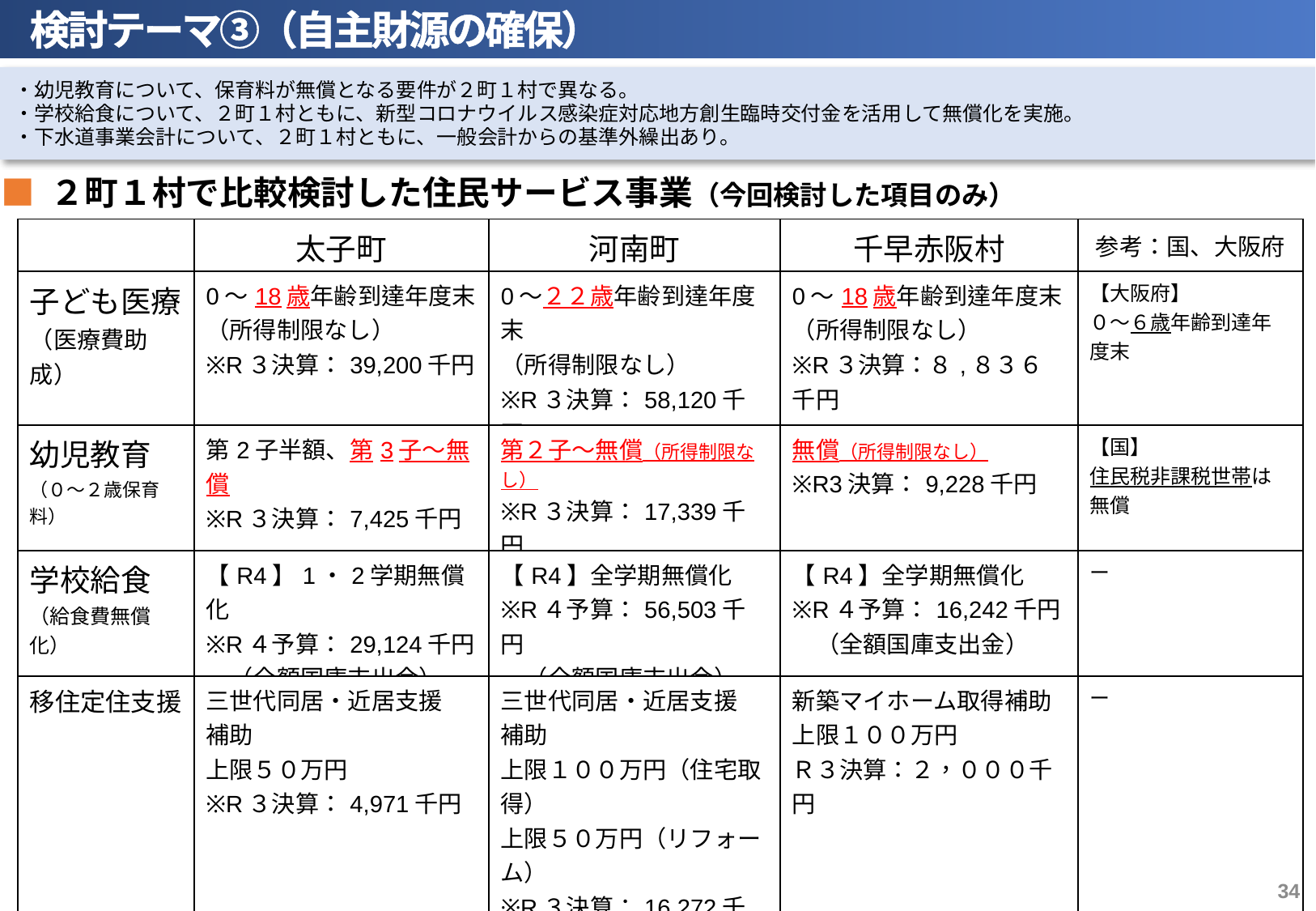

検討テーマ③（自主財源の確保）

・幼児教育について、保育料が無償となる要件が２町１村で異なる。
・学校給食について、２町１村ともに、新型コロナウイルス感染症対応地方創生臨時交付金を活用して無償化を実施。
・下水道事業会計について、２町１村ともに、一般会計からの基準外繰出あり。
■ ２町１村で比較検討した住民サービス事業（今回検討した項目のみ）
|  | 太子町 | 河南町 | 千早赤阪村 | 参考：国、大阪府 |
| --- | --- | --- | --- | --- |
| 子ども医療 （医療費助成） | 0～18歳年齢到達年度末 （所得制限なし） ※R３決算：39,200千円 | 0～２２歳年齢到達年度末 （所得制限なし） ※R３決算：58,120千円 | 0～18歳年齢到達年度末 （所得制限なし） ※R３決算：８,８３６千円 | 【大阪府】 ０～６歳年齢到達年度末 |
| 幼児教育 （０～２歳保育料） | 第2子半額、第3子～無償 ※R３決算：7,425千円 | 第２子～無償（所得制限なし） ※R３決算：17,339千円 | 無償（所得制限なし） ※R3決算：9,228千円 | 【国】 住民税非課税世帯は無償 |
| 学校給食 （給食費無償化） | 【R4】1・2学期無償化 ※R４予算：29,124千円 　（全額国庫支出金） | 【R4】全学期無償化 ※R４予算：56,503千円 　（全額国庫支出金） | 【R4】全学期無償化 ※R４予算：16,242千円 　（全額国庫支出金） | ー |
| 移住定住支援 | 三世代同居・近居支援 補助 上限５０万円 ※R３決算：4,971千円 | 三世代同居・近居支援 補助 上限１００万円（住宅取得） 上限５０万円（リフォーム） ※R３決算：16,272千円 | 新築マイホーム取得補助 上限１００万円 Ｒ３決算：２，０００千円 | ー |
| 下水道 （基準外繰出額） | 【H30】23,901千円 【R１】76,581千円 【R２】85,702千円 【R3】76,177千円 ※法適用（R２～） | 【H30】８５,７０８千円 【R１】１２6,１０６千円 【R２】１１０,１３５千円 【R3】108,570千円 ※法適用 | 【H30】６１,８４４千円 【R１】６１,３５７千円 【R２】９３,１２０千円 【R3】94,734千円 ※法非適用 | ー |
34